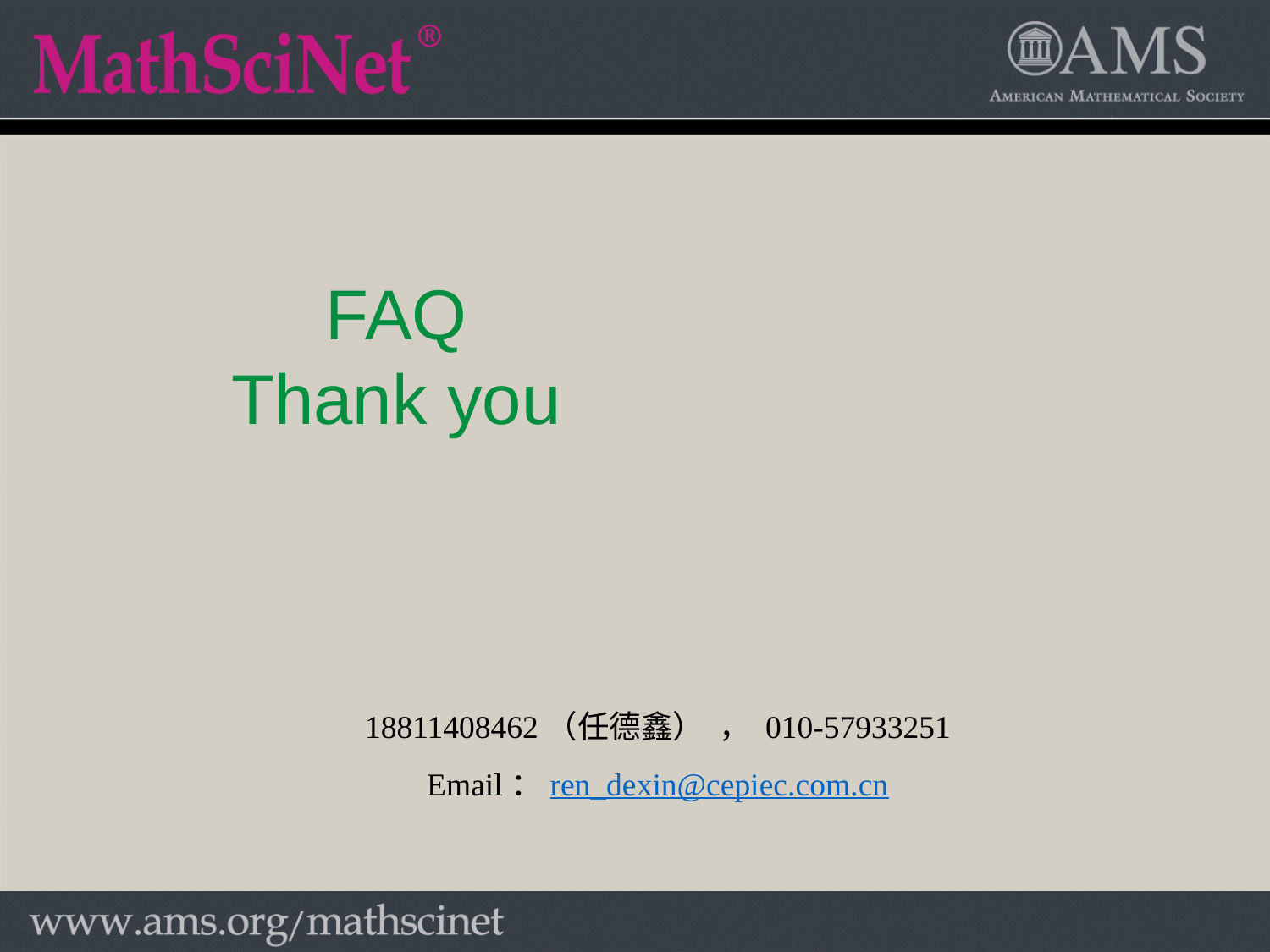

FAQ
Thank you

18811408462（任德鑫）  ， 010-57933251
Email：ren_dexin@cepiec.com.cn